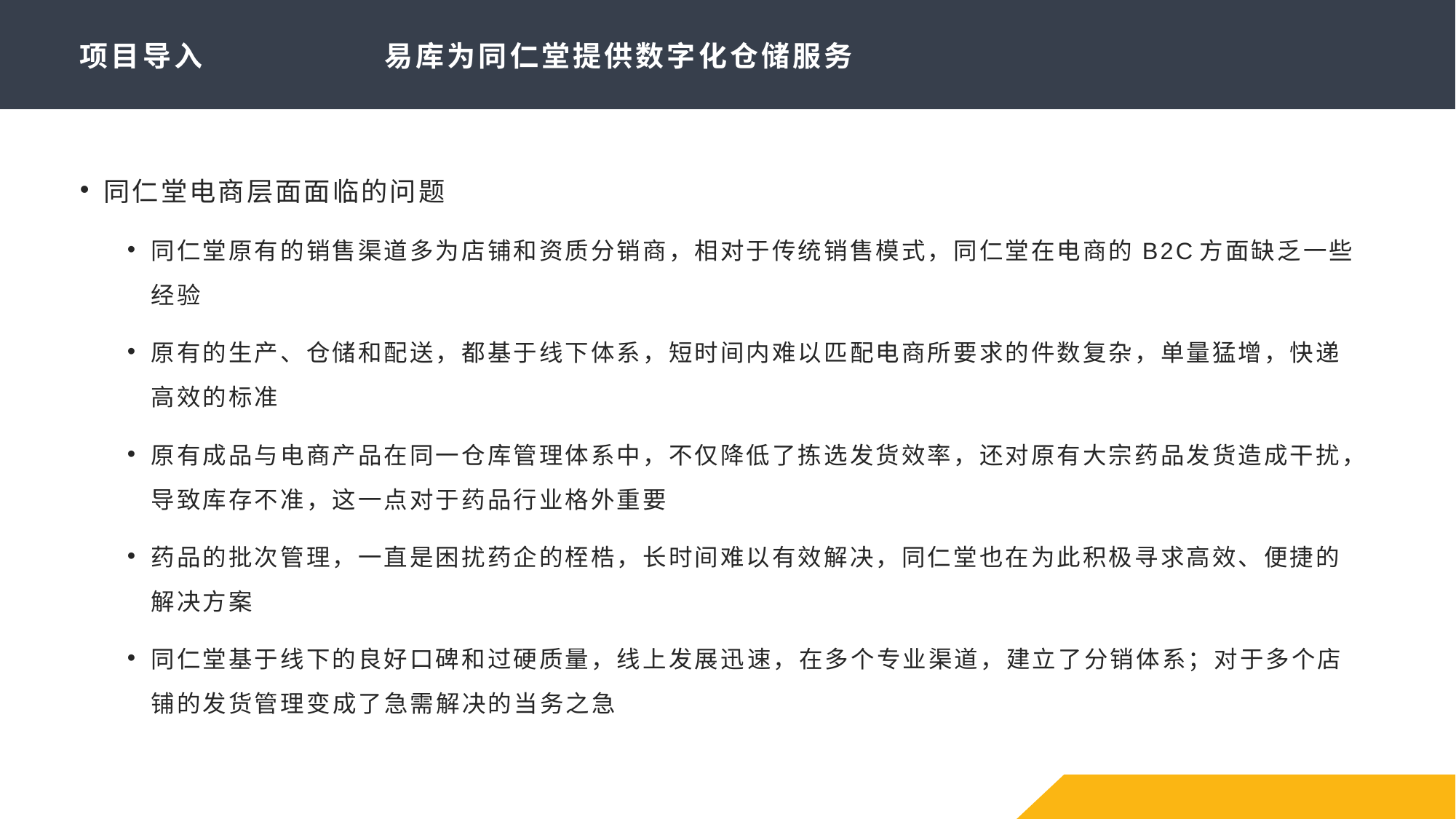

# 项目导入                   易库为同仁堂提供数字化仓储服务
同仁堂电商层面面临的问题
同仁堂原有的销售渠道多为店铺和资质分销商，相对于传统销售模式，同仁堂在电商的B2C方面缺乏一些经验
原有的生产、仓储和配送，都基于线下体系，短时间内难以匹配电商所要求的件数复杂，单量猛增，快递高效的标准
原有成品与电商产品在同一仓库管理体系中，不仅降低了拣选发货效率，还对原有大宗药品发货造成干扰，导致库存不准，这一点对于药品行业格外重要
药品的批次管理，一直是困扰药企的桎梏，长时间难以有效解决，同仁堂也在为此积极寻求高效、便捷的解决方案
同仁堂基于线下的良好口碑和过硬质量，线上发展迅速，在多个专业渠道，建立了分销体系；对于多个店铺的发货管理变成了急需解决的当务之急